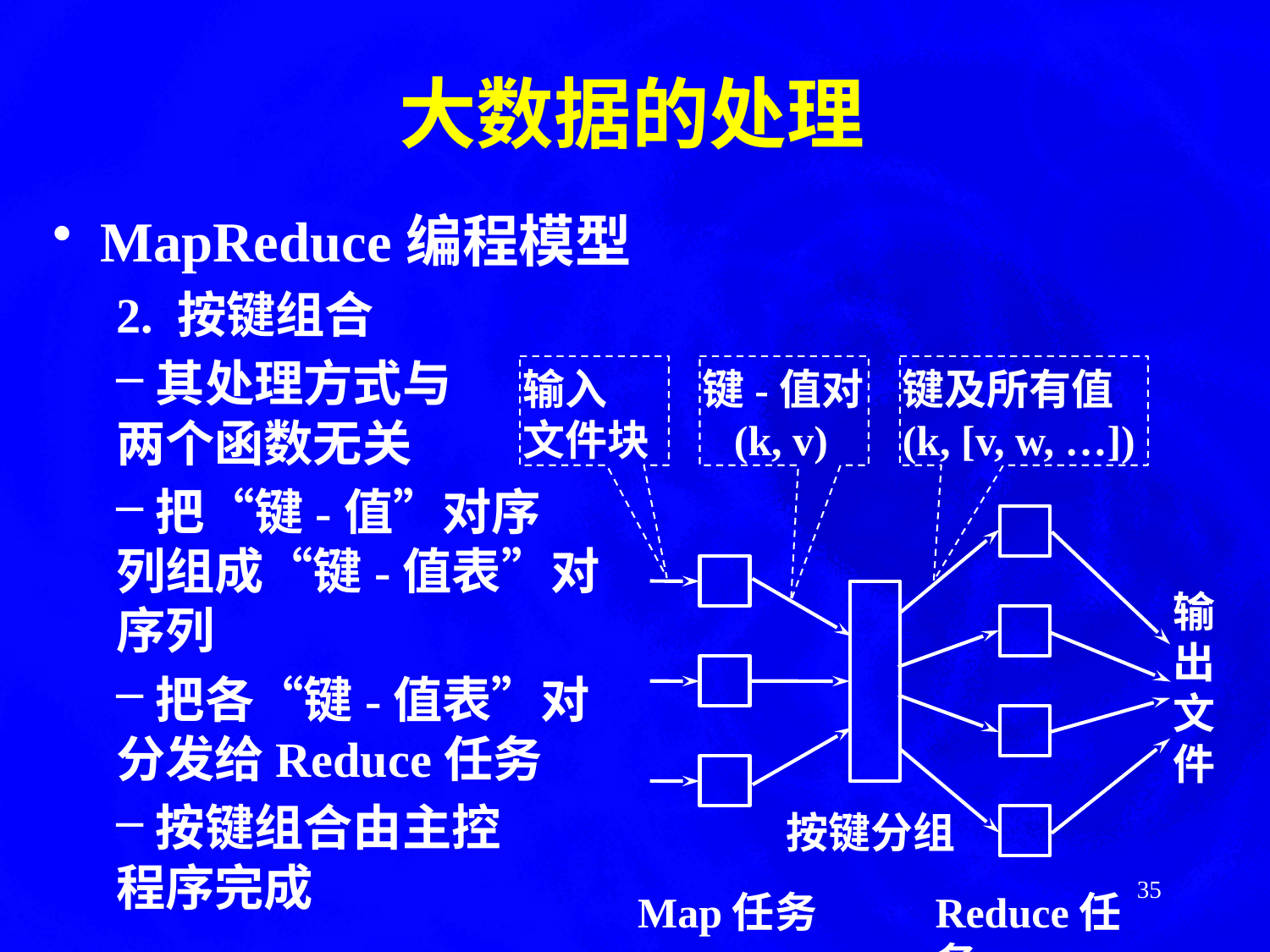

大数据的处理
MapReduce编程模型
2. 按键组合
其处理方式与
两个函数无关
把“键-值”对序
列组成“键-值表”对
序列
把各“键-值表”对
分发给Reduce任务
按键组合由主控
程序完成

输入
文件块

键-值对
   (k, v)

键及所有值
(k, [v, w, …])

输
出
文
件
按键分组
Map任务
Reduce任务
35